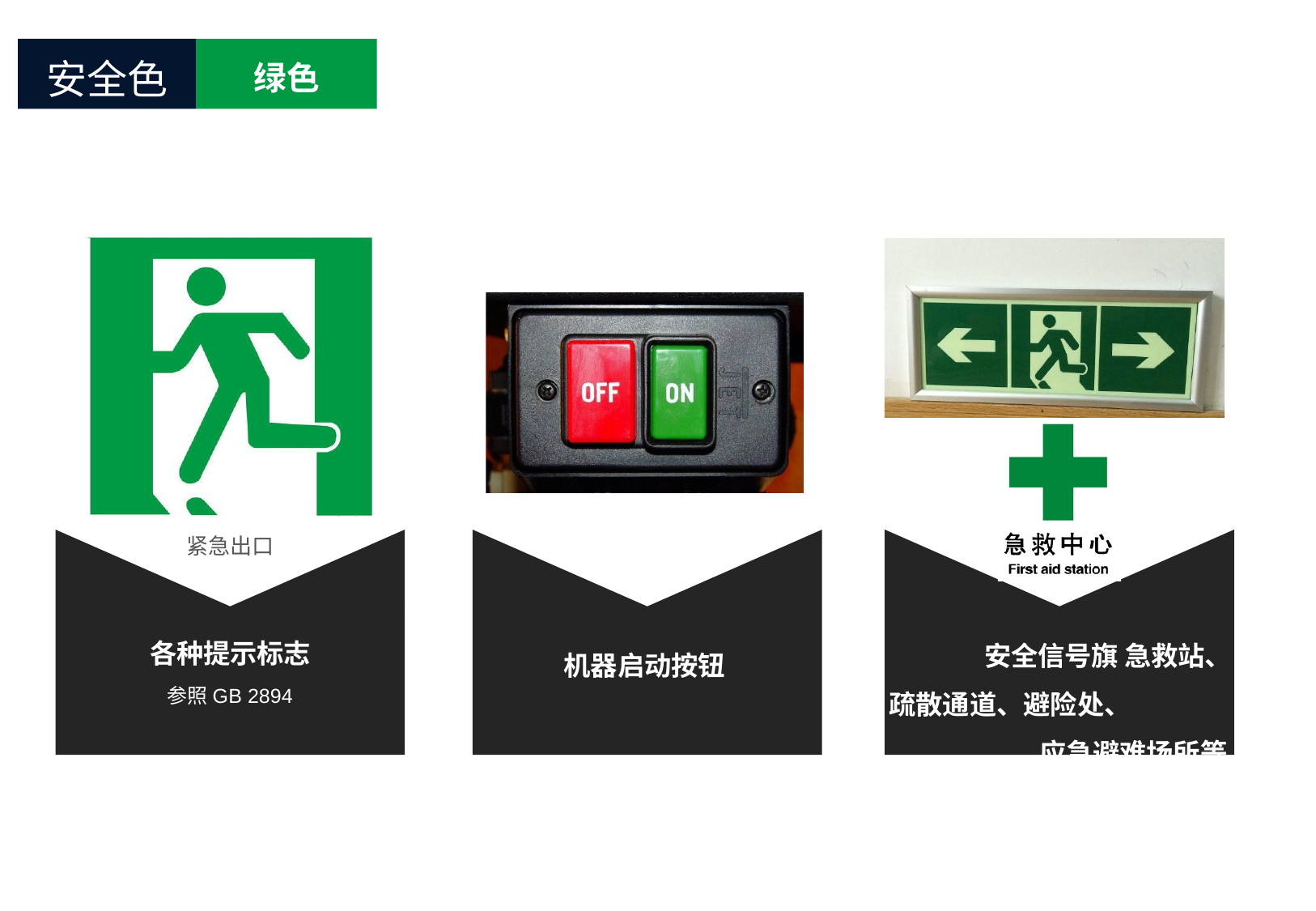

安全色
绿色

紧急出口
安全信号旗 急救站、疏散通道、避险处、
应急避难场所等。
各种提示标志
参照GB 2894
机器启动按钮